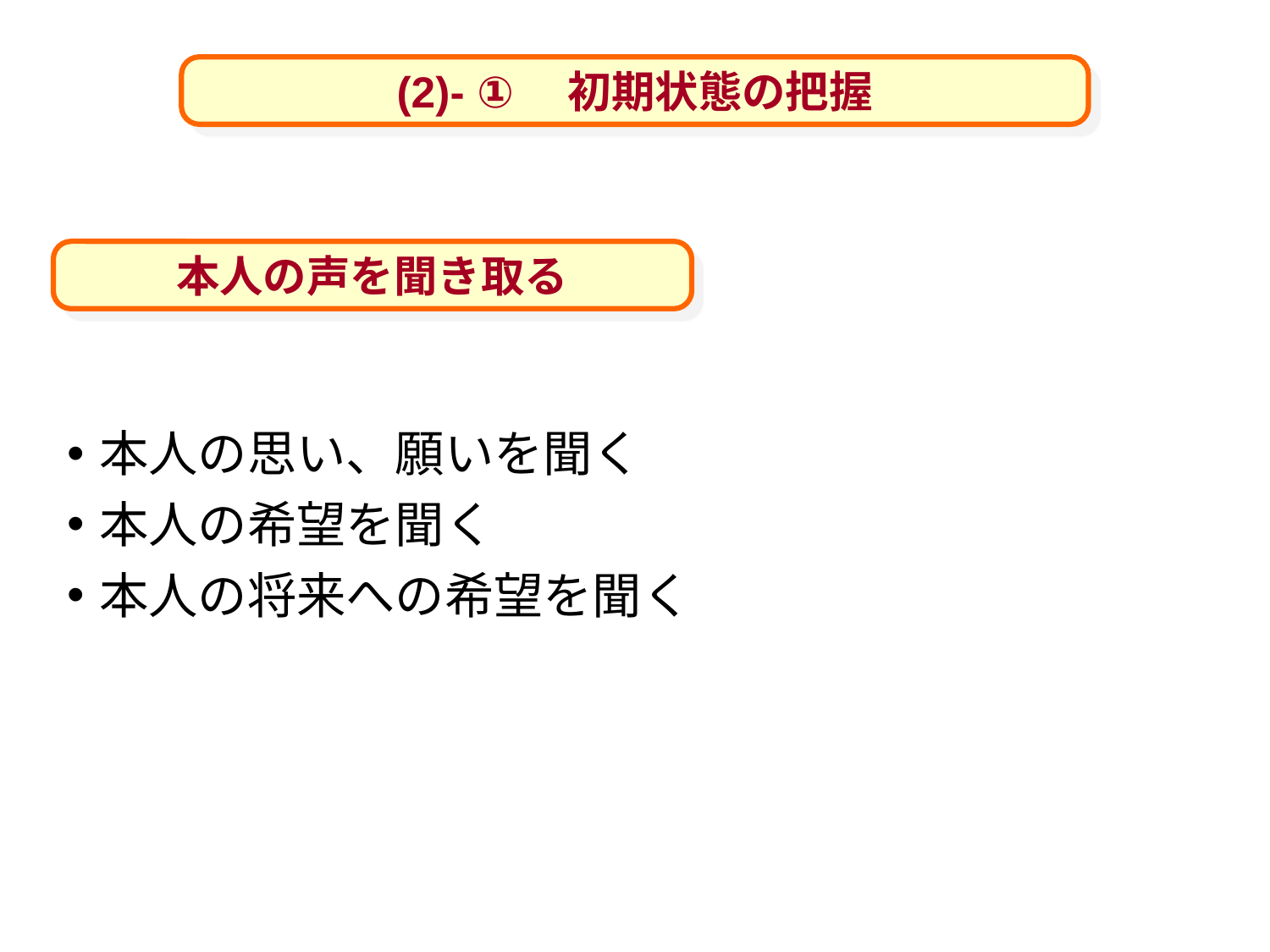

(2)- ①　初期状態の把握
本人の声を聞き取る

本人の思い、願いを聞く
本人の希望を聞く
本人の将来への希望を聞く